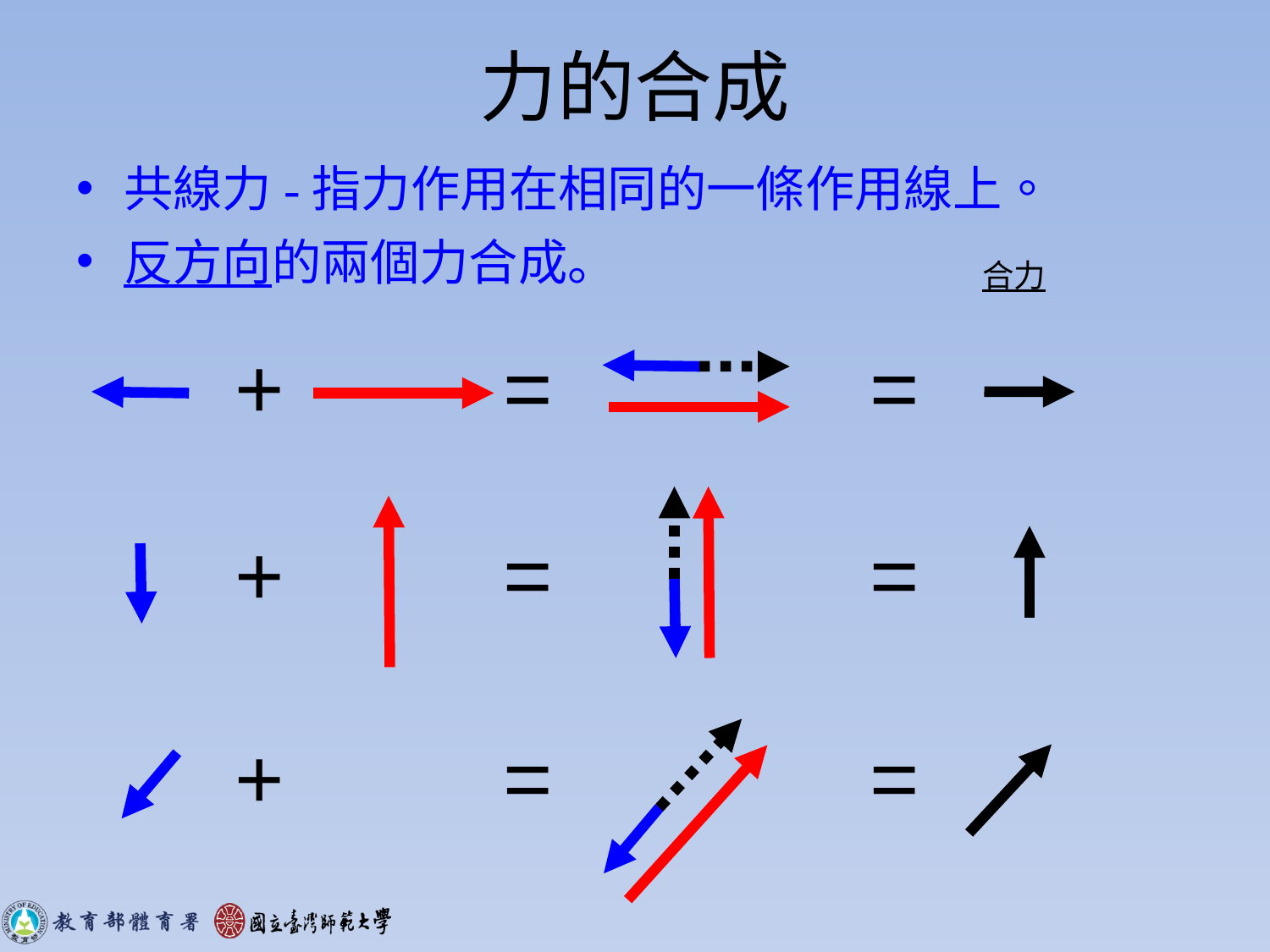

力的合成
共線力-指力作用在相同的一條作用線上。
反方向的兩個力合成。
合力
=
=
+
=
=
+
=
=
+